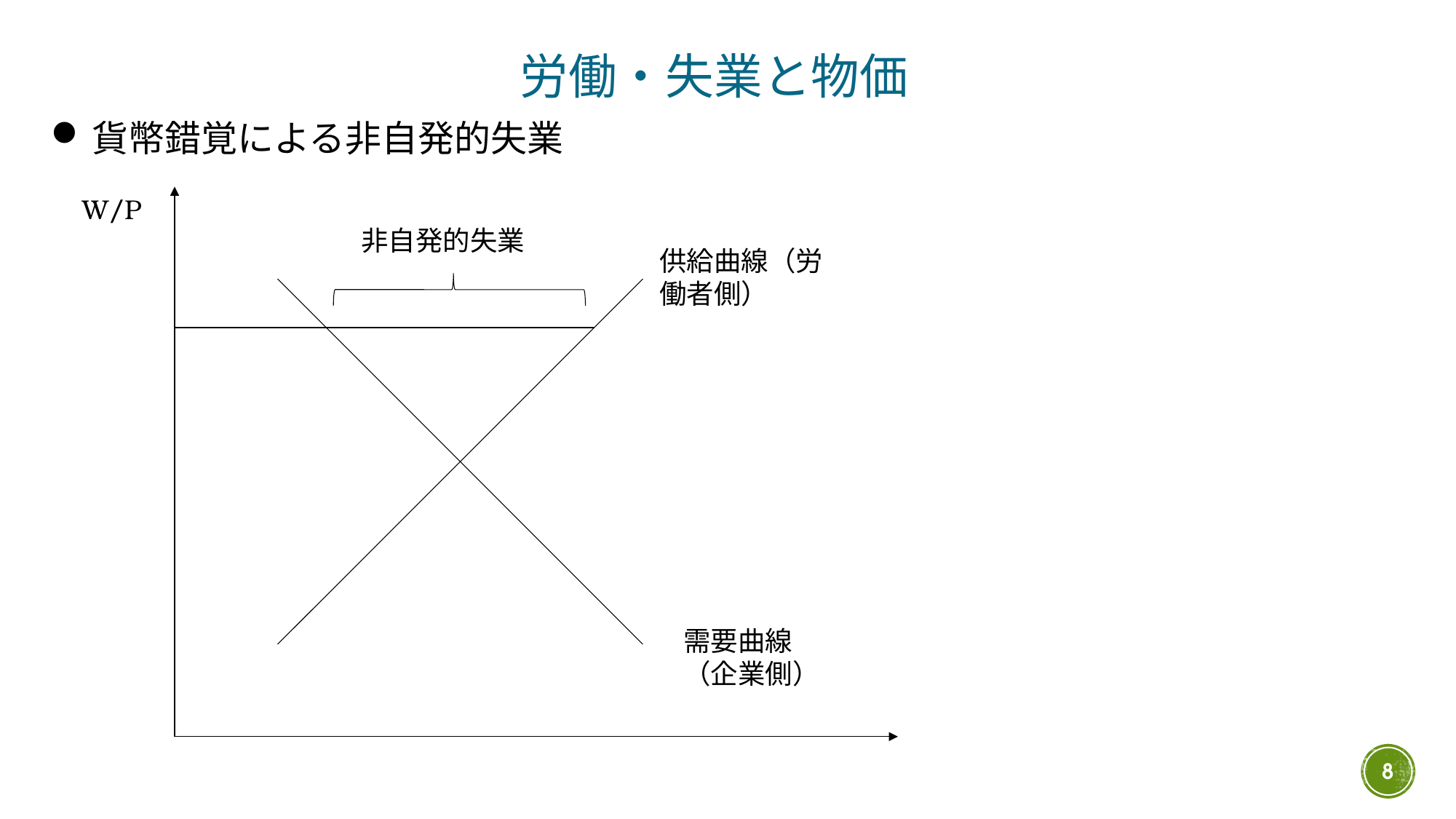

労働・失業と物価
貨幣錯覚による非自発的失業

W/P
非自発的失業
供給曲線（労働者側）
需要曲線（企業側）
8